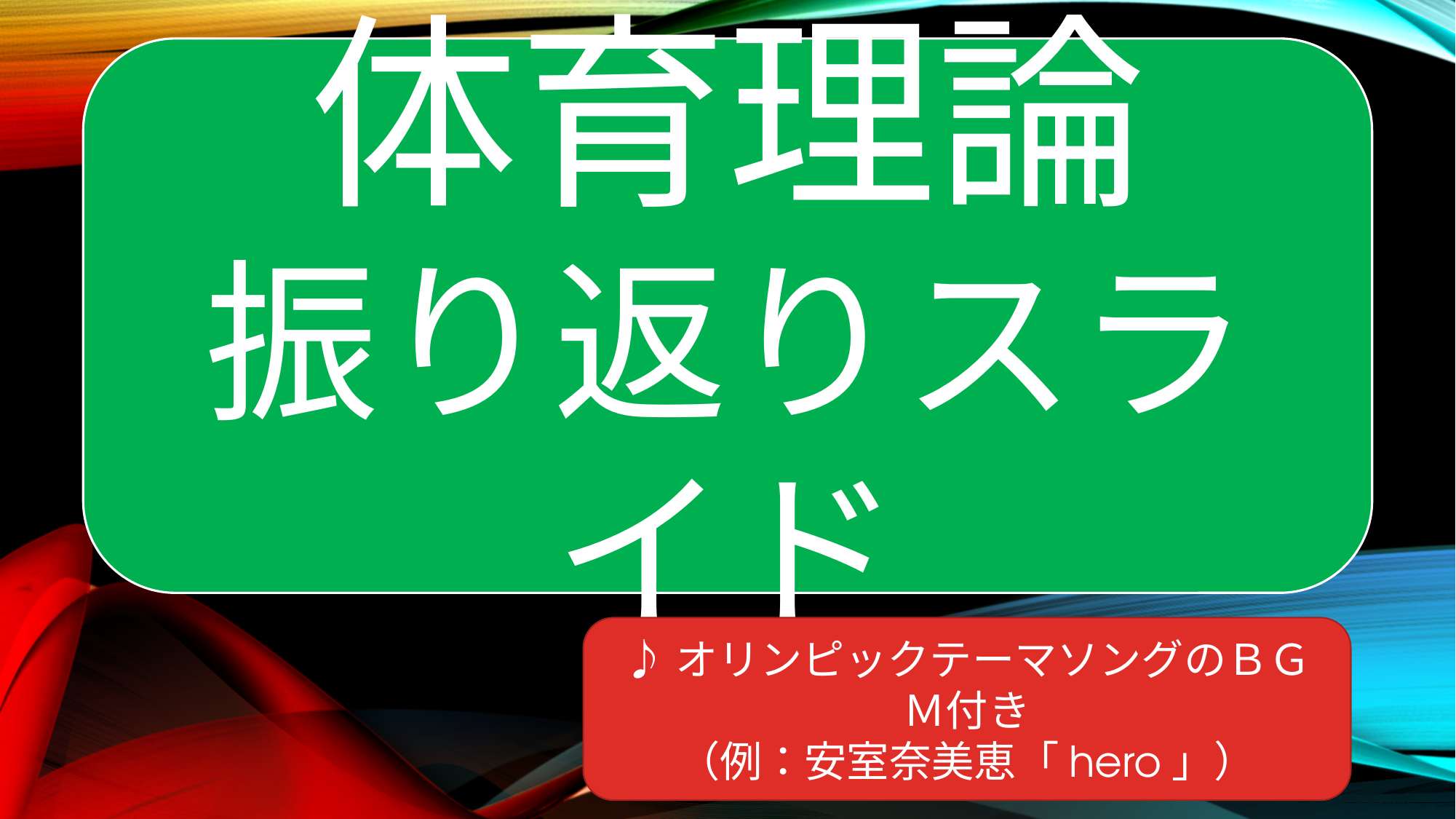

体育理論
振り返りスライド
#

♪オリンピックテーマソングのＢＧＭ付き
（例：安室奈美恵「hero」）